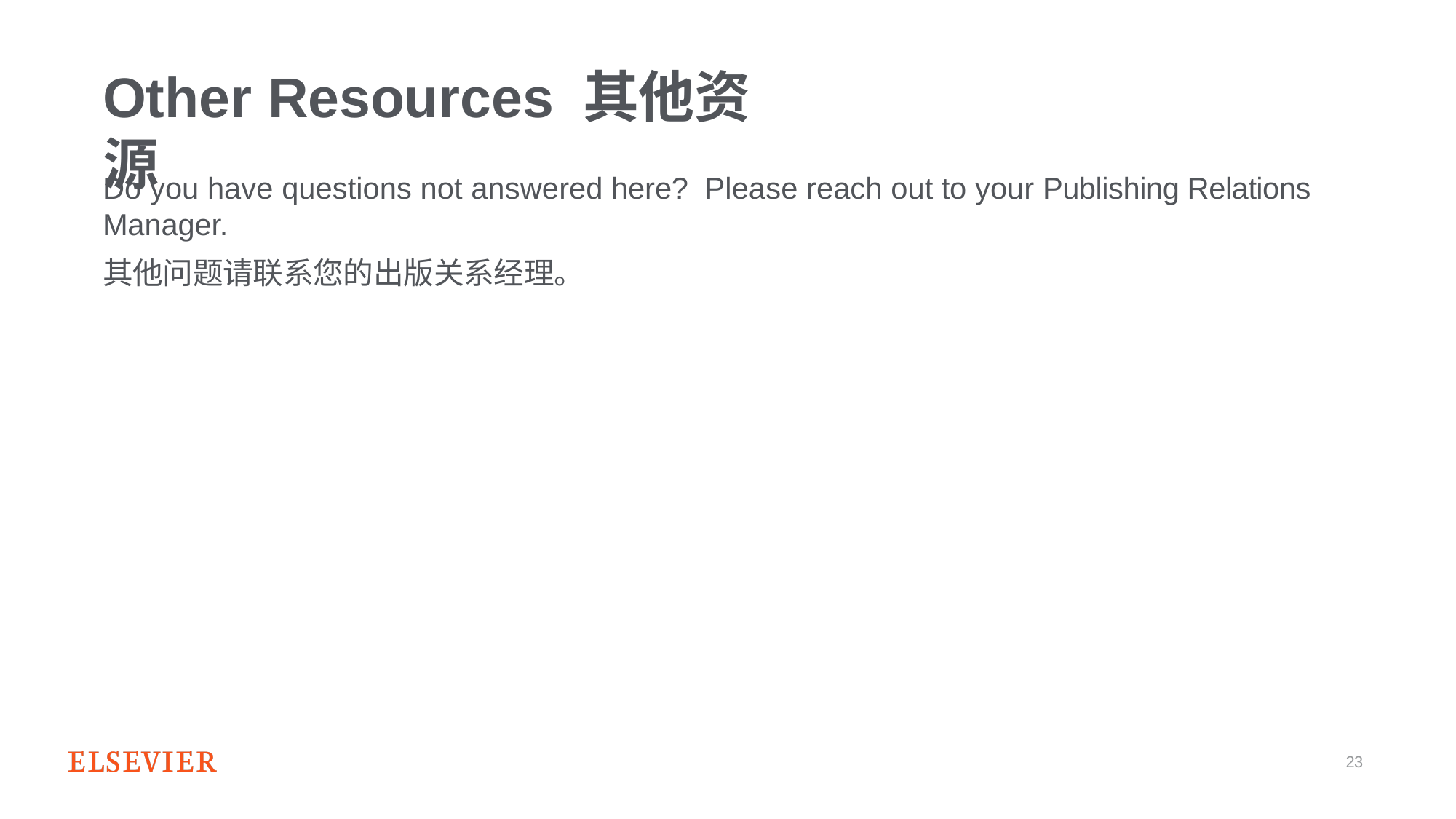

# Other Resources 其他资源
Do you have questions not answered here?	Please reach out to your Publishing Relations Manager.
其他问题请联系您的出版关系经理。
23